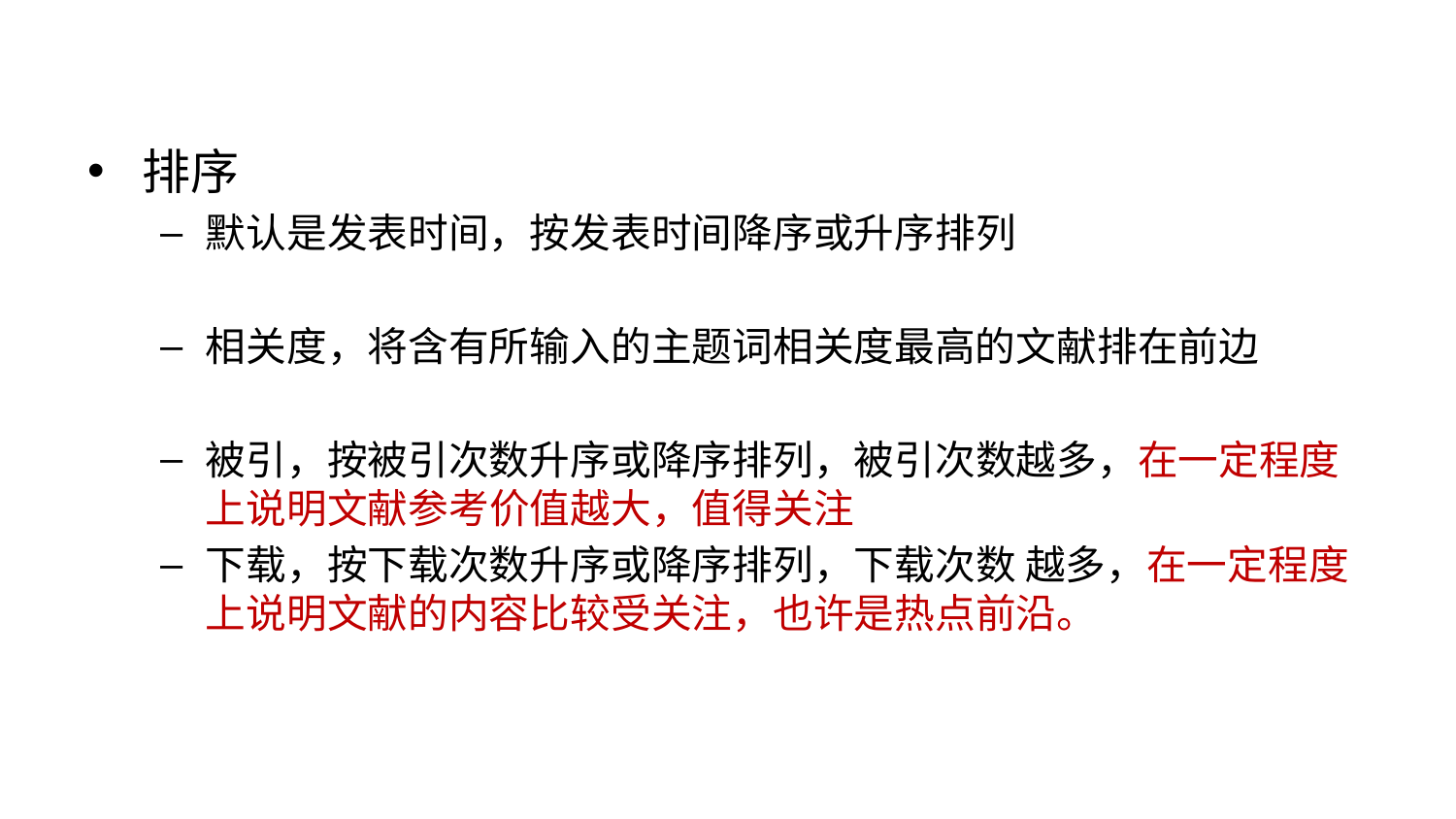

排序
默认是发表时间，按发表时间降序或升序排列

相关度，将含有所输入的主题词相关度最高的文献排在前边

被引，按被引次数升序或降序排列，被引次数越多，在一定程度上说明文献参考价值越大，值得关注
下载，按下载次数升序或降序排列，下载次数 越多，在一定程度上说明文献的内容比较受关注，也许是热点前沿。